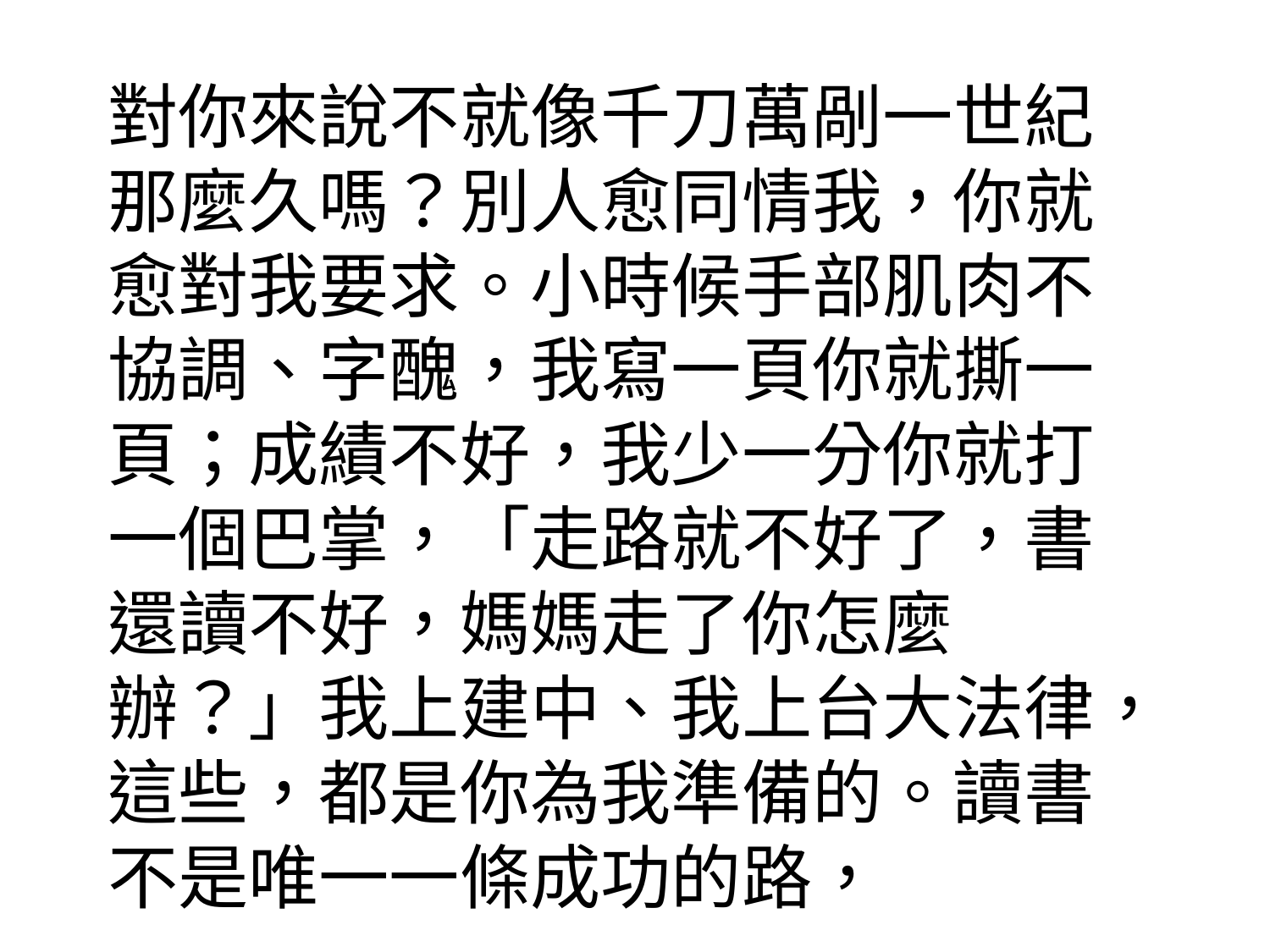

對你來說不就像千刀萬剮一世紀那麼久嗎？別人愈同情我，你就愈對我要求。小時候手部肌肉不協調、字醜，我寫一頁你就撕一頁；成績不好，我少一分你就打一個巴掌，「走路就不好了，書還讀不好，媽媽走了你怎麼辦？」我上建中、我上台大法律，這些，都是你為我準備的。讀書不是唯一一條成功的路，